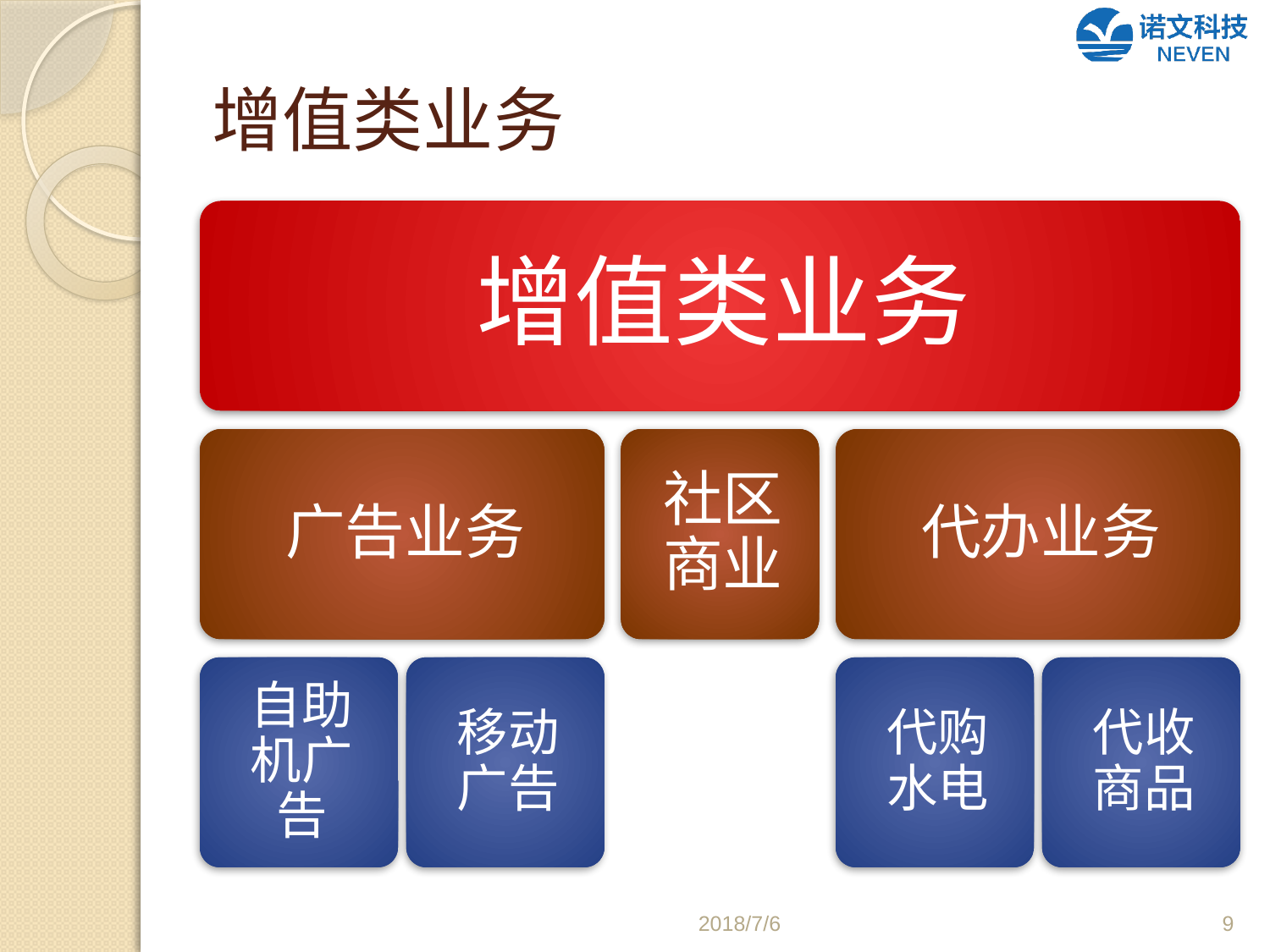

# 增值类业务
增值类业务
广告业务
自助机广告
移动广告
社区商业
代办业务
代购水电
代收商品
2018/7/6
9